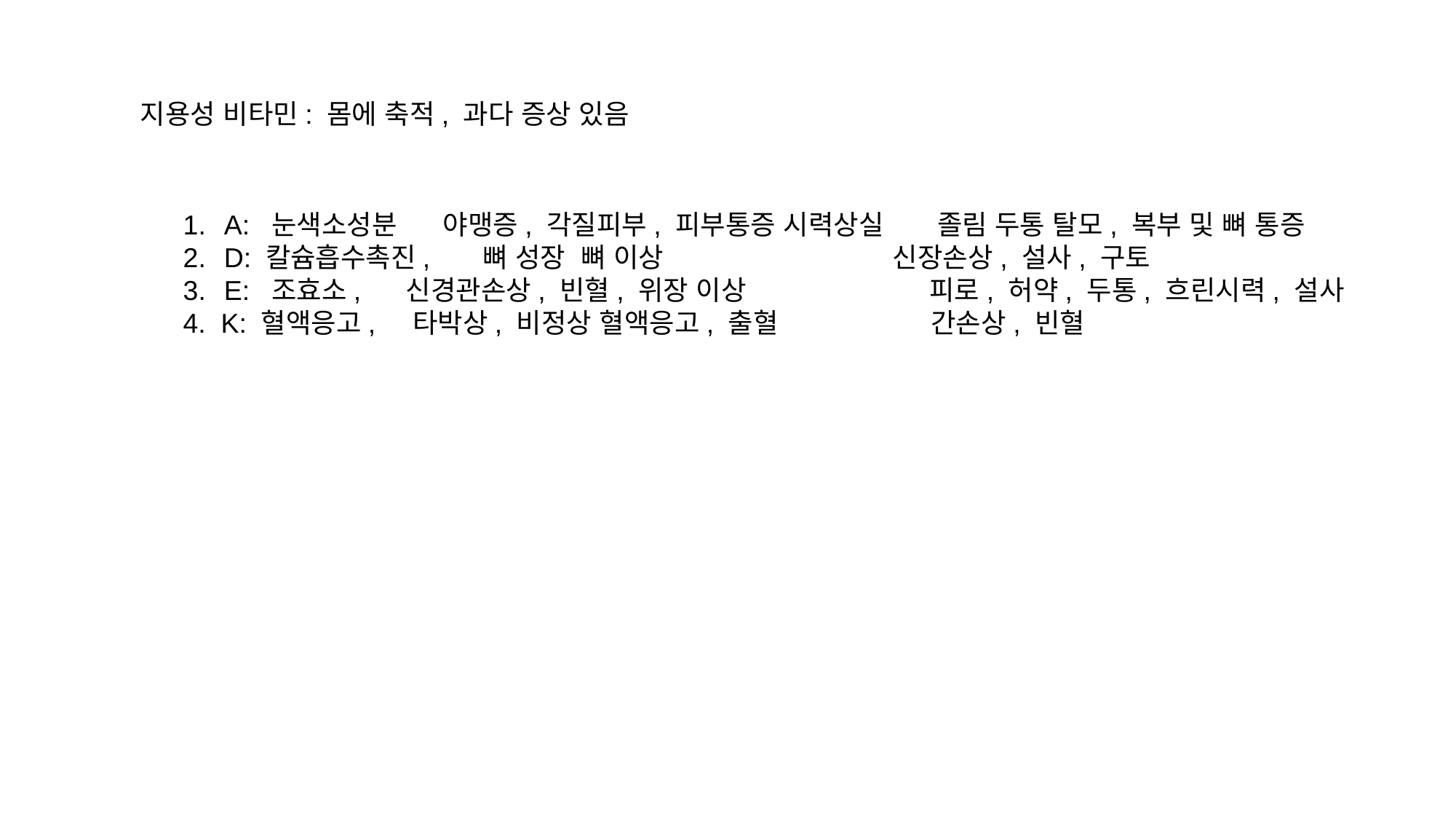

지용성 비타민: 몸에 축적, 과다 증상 있음
A:  눈색소성분      야맹증, 각질피부, 피부통증 시력상실       졸림 두통 탈모, 복부 및 뼈 통증
D: 칼슘흡수촉진,      뼈 성장  뼈 이상                              신장손상, 설사, 구토
E:  조효소,     신경관손상, 빈혈, 위장 이상                        피로, 허약, 두통, 흐린시력, 설사
4.  K: 혈액응고,    타박상, 비정상 혈액응고, 출혈                    간손상, 빈혈